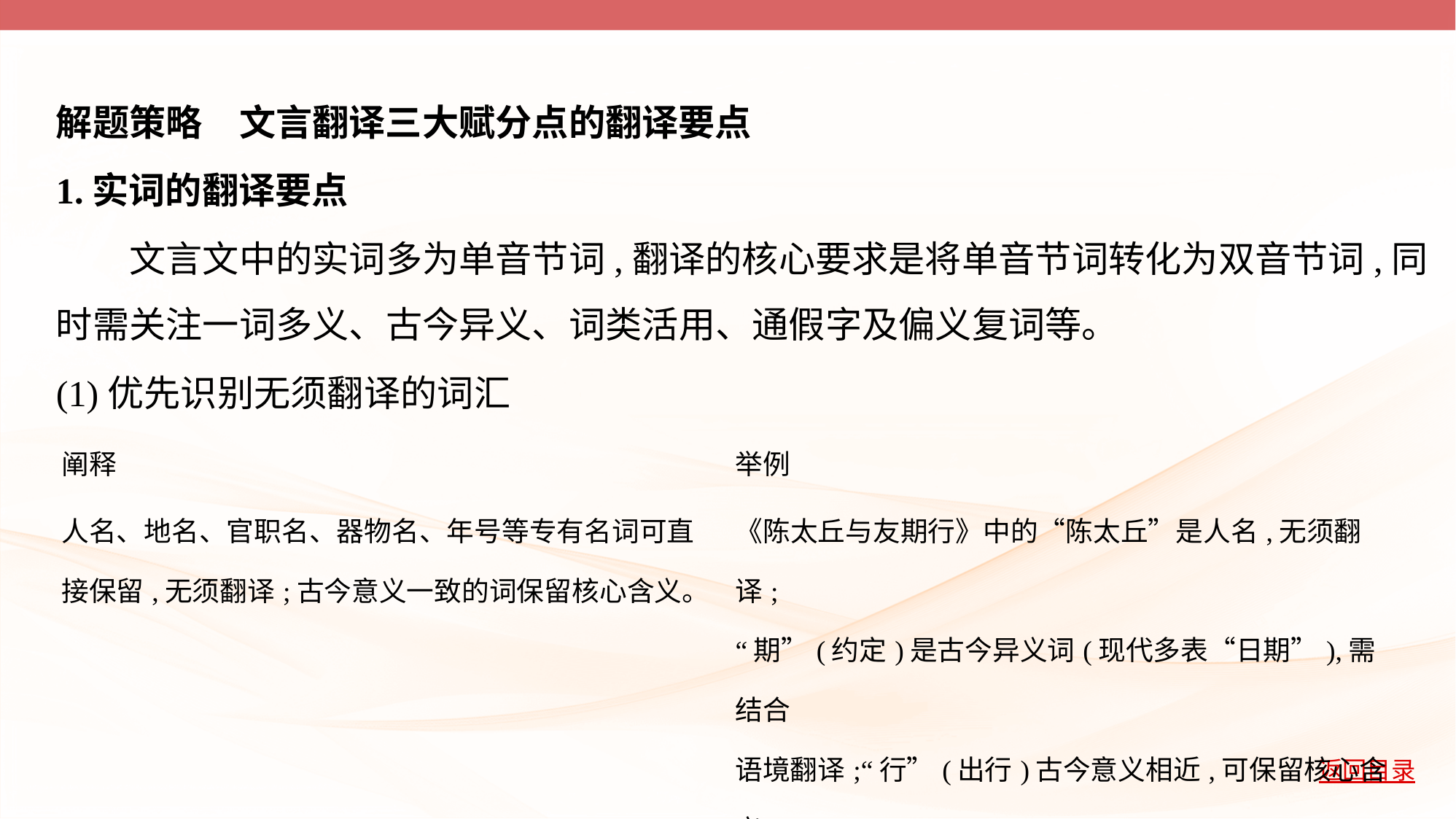

解题策略　文言翻译三大赋分点的翻译要点
1.实词的翻译要点
　　文言文中的实词多为单音节词,翻译的核心要求是将单音节词转化为双音节词,同
时需关注一词多义、古今异义、词类活用、通假字及偏义复词等。
(1)优先识别无须翻译的词汇
| 阐释 | 举例 |
| --- | --- |
| 人名、地名、官职名、器物名、年号等专有名词可直 接保留,无须翻译;古今意义一致的词保留核心含义。 | 《陈太丘与友期行》中的“陈太丘”是人名,无须翻译; “期”(约定)是古今异义词(现代多表“日期”),需结合 语境翻译;“行”(出行)古今意义相近,可保留核心含 义。 |